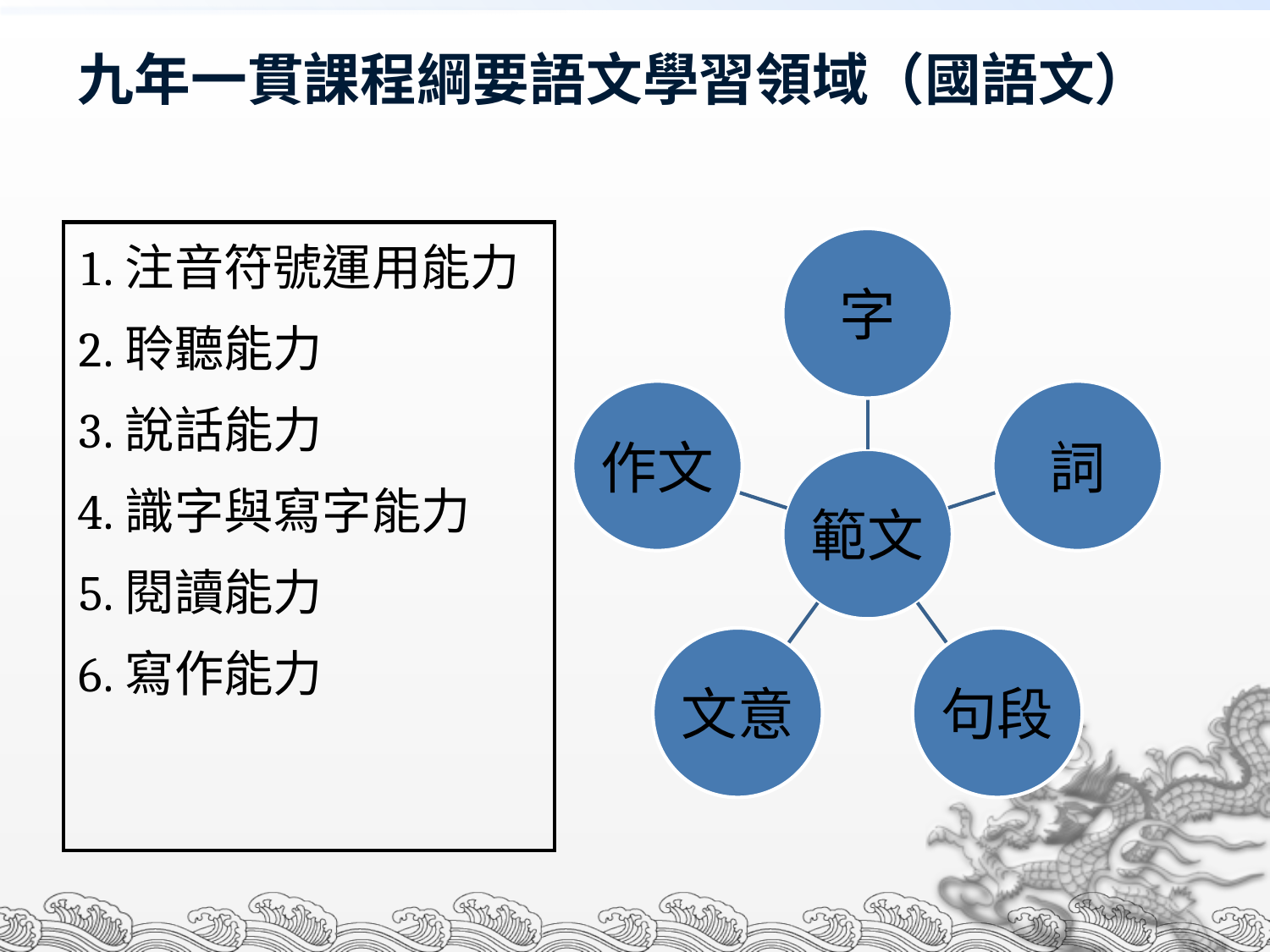

# 九年一貫課程綱要語文學習領域（國語文）
| 1.注音符號運用能力 2.聆聽能力 3.說話能力 4.識字與寫字能力 5.閱讀能力 6.寫作能力 |
| --- |
範文

字

詞

句段

文意

作文